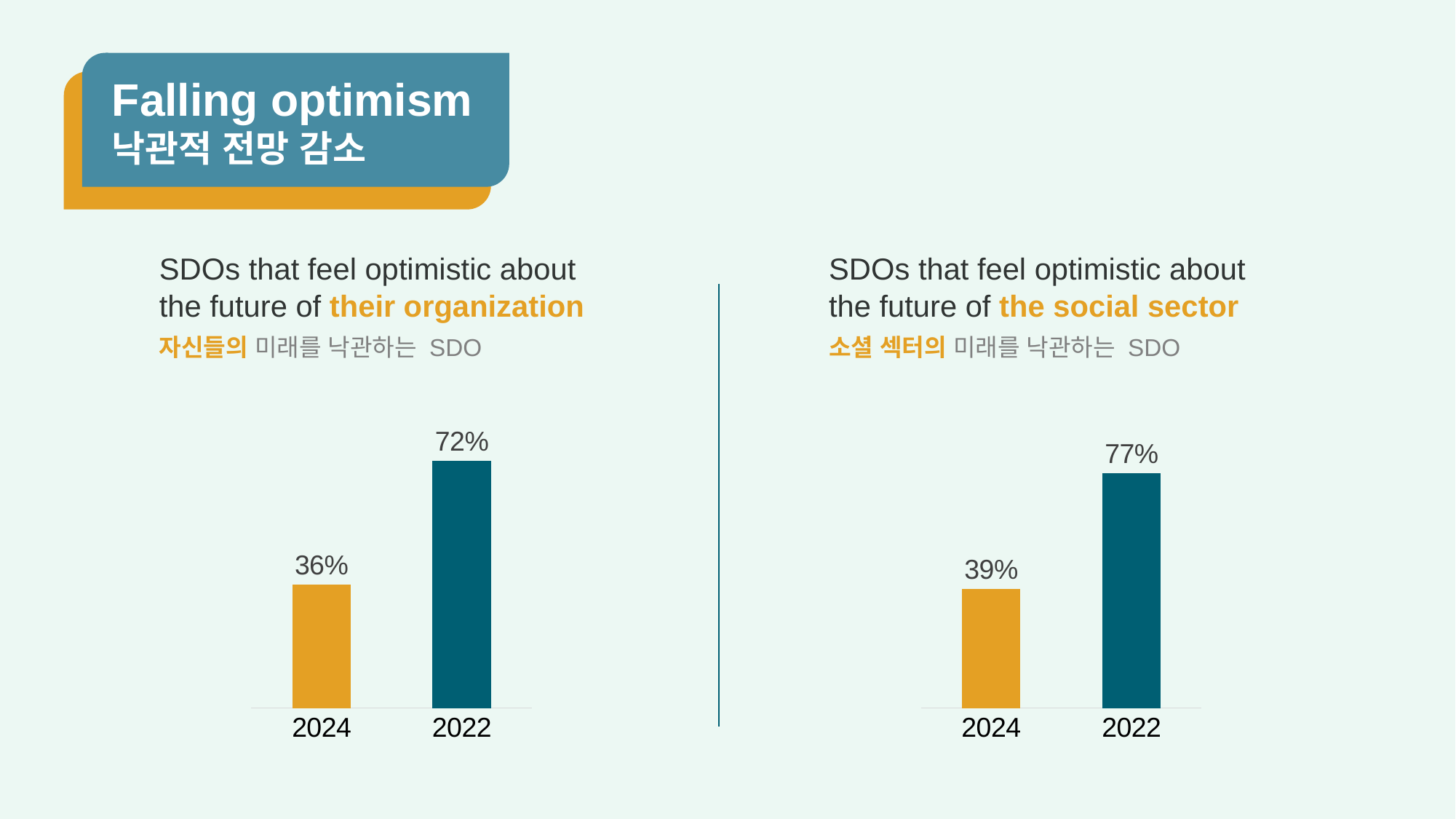

Falling optimism
낙관적 전망 감소

SDOs that feel optimistic about the future of their organization
자신들의 미래를 낙관하는 SDO
SDOs that feel optimistic about the future of the social sector
소셜 섹터의 미래를 낙관하는 SDO

### Chart

| Category | Proportion of procurement in SDO budget |
|---|---|
| 2024 | 0.36 |
| 2022 | 0.72 |

### Chart

| Category | Proportion of procurement in SDO budget |
|---|---|
| 2024 | 0.39 |
| 2022 | 0.77 |